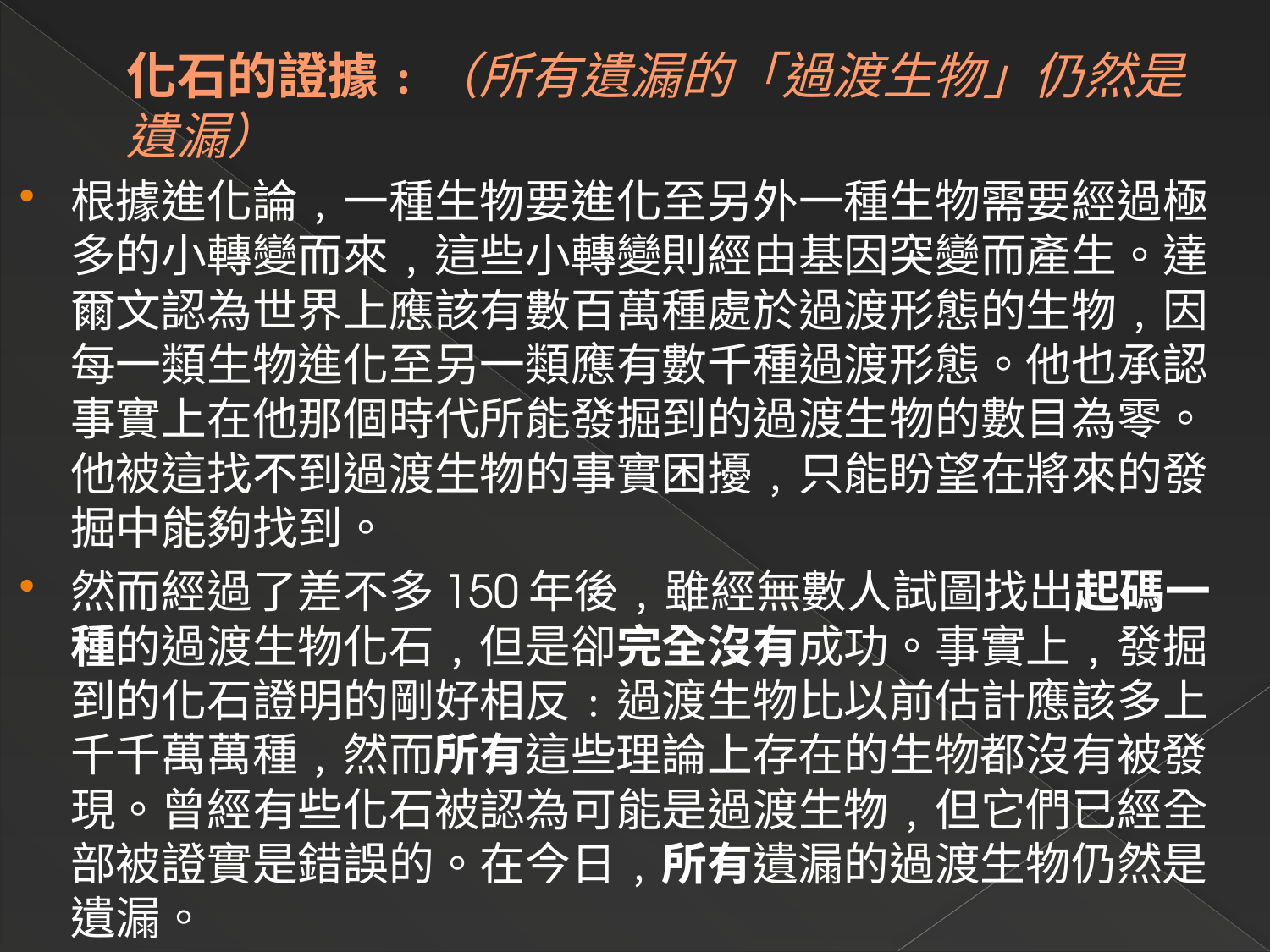

# 化石的證據﹕（所有遺漏的「過渡生物」仍然是遺漏）
根據進化論﹐一種生物要進化至另外一種生物需要經過極多的小轉變而來﹐這些小轉變則經由基因突變而產生。達爾文認為世界上應該有數百萬種處於過渡形態的生物﹐因每一類生物進化至另一類應有數千種過渡形態。他也承認事實上在他那個時代所能發掘到的過渡生物的數目為零。他被這找不到過渡生物的事實困擾﹐只能盼望在將來的發掘中能夠找到。
然而經過了差不多150年後﹐雖經無數人試圖找出起碼一種的過渡生物化石﹐但是卻完全沒有成功。事實上﹐發掘到的化石證明的剛好相反﹕過渡生物比以前估計應該多上千千萬萬種﹐然而所有這些理論上存在的生物都沒有被發現。曾經有些化石被認為可能是過渡生物﹐但它們已經全部被證實是錯誤的。在今日﹐所有遺漏的過渡生物仍然是遺漏。